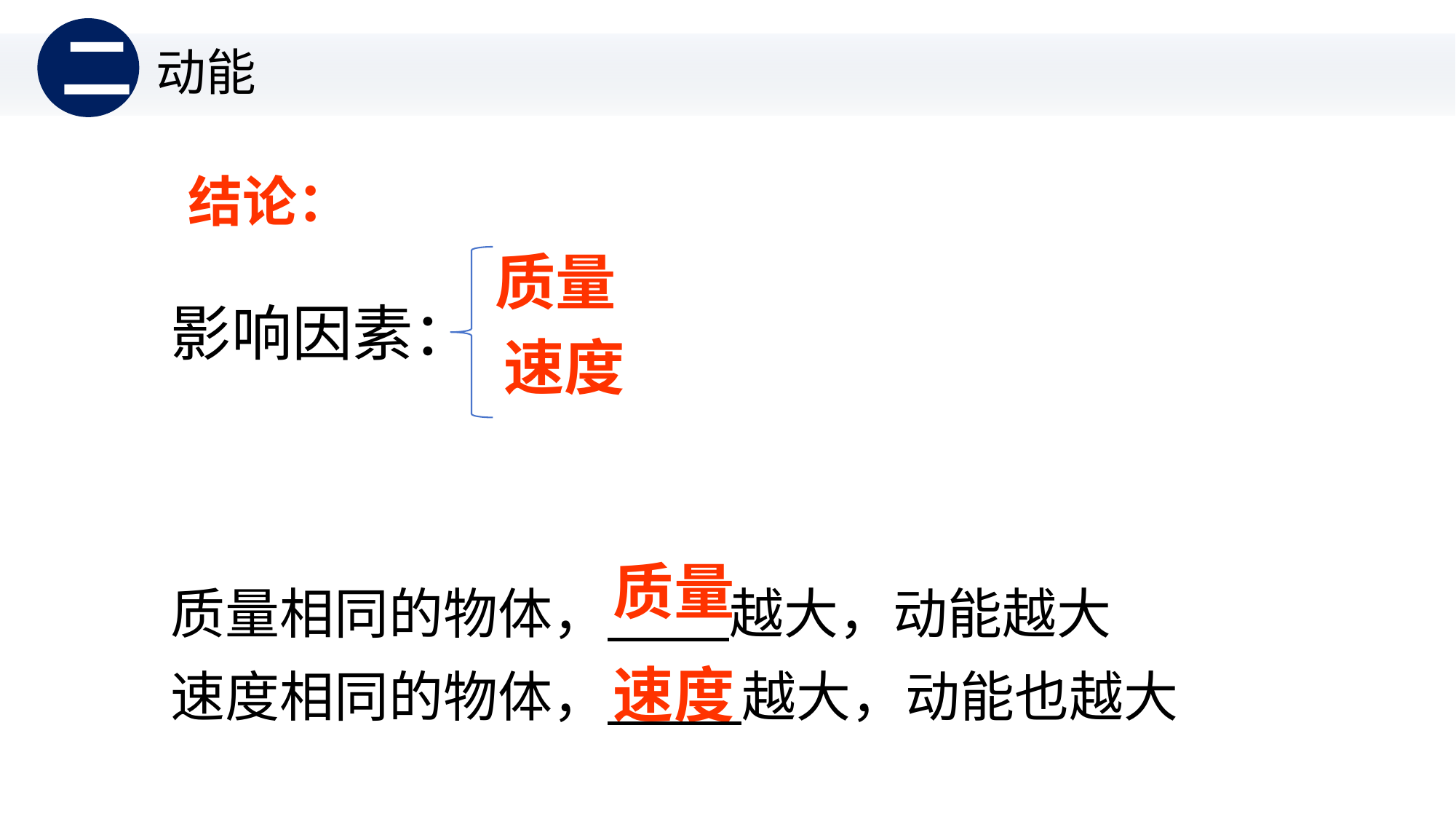

二

动能

结论：
质量

影响因素：
速度
质量
质量相同的物体，          越大，动能越大
速度相同的物体，           越大，动能也越大
速度